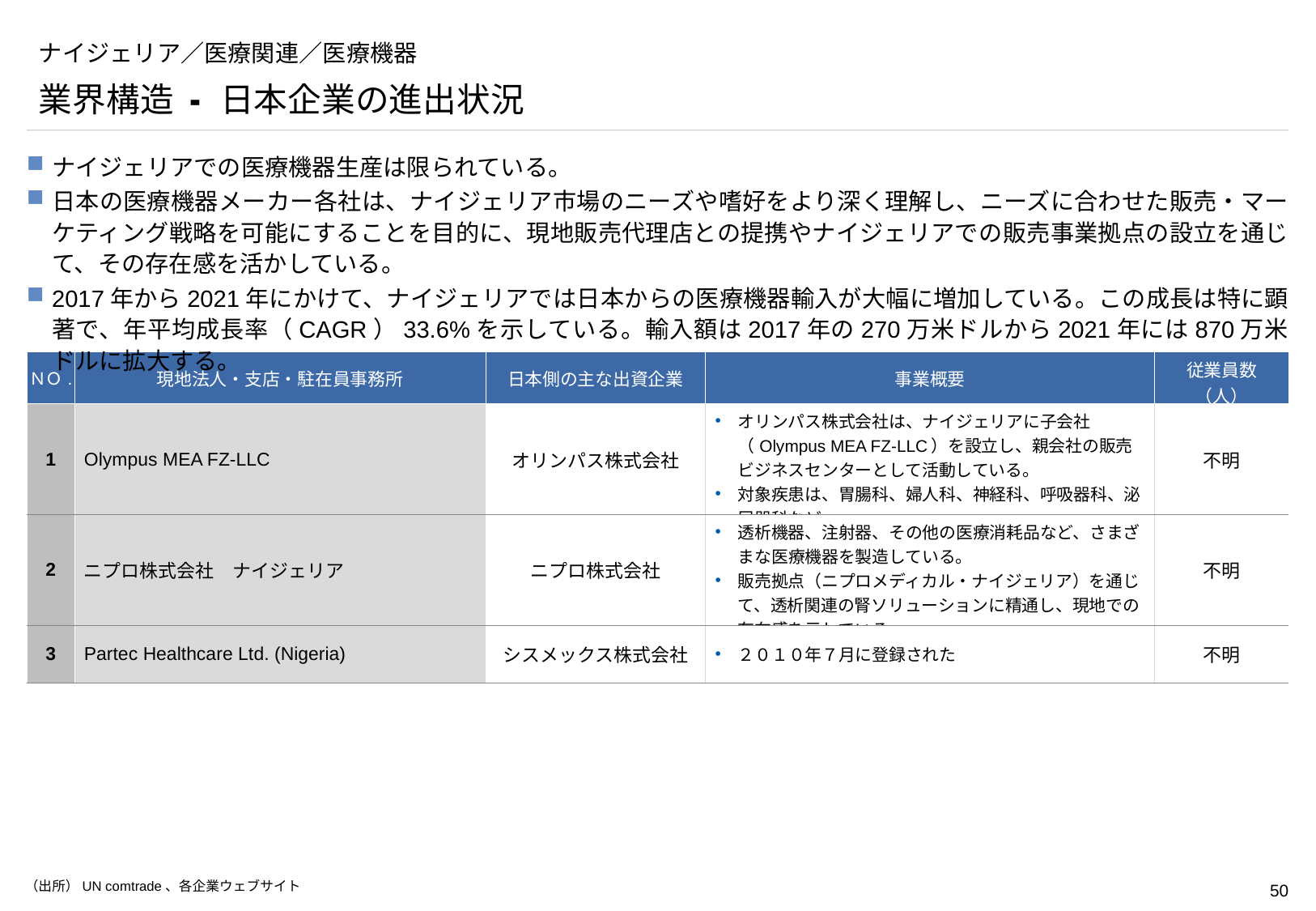

# ナイジェリア／医療関連／医療機器
業界構造 - 日本企業の進出状況
ナイジェリアでの医療機器生産は限られている。
日本の医療機器メーカー各社は、ナイジェリア市場のニーズや嗜好をより深く理解し、ニーズに合わせた販売・マーケティング戦略を可能にすることを目的に、現地販売代理店との提携やナイジェリアでの販売事業拠点の設立を通じて、その存在感を活かしている。
2017年から2021年にかけて、ナイジェリアでは日本からの医療機器輸入が大幅に増加している。この成長は特に顕著で、年平均成長率（CAGR）33.6%を示している。輸入額は2017年の270万米ドルから2021年には870万米ドルに拡大する。

| ＮＯ. | 現地法人・支店・駐在員事務所 | 日本側の主な出資企業 | 事業概要 | 従業員数（人） |
| --- | --- | --- | --- | --- |
| 1 | Olympus MEA FZ-LLC | オリンパス株式会社 | オリンパス株式会社は、ナイジェリアに子会社（Olympus MEA FZ-LLC）を設立し、親会社の販売ビジネスセンターとして活動している。 対象疾患は、胃腸科、婦人科、神経科、呼吸器科、泌尿器科など。 | 不明 |
| 2 | ニプロ株式会社　ナイジェリア | ニプロ株式会社 | 透析機器、注射器、その他の医療消耗品など、さまざまな医療機器を製造している。 販売拠点（ニプロメディカル・ナイジェリア）を通じて、透析関連の腎ソリューションに精通し、現地での存在感を示している。 | 不明 |
| 3 | Partec Healthcare Ltd. (Nigeria) | シスメックス株式会社 | ２０１０年７月に登録された | 不明 |
（出所）UN comtrade、各企業ウェブサイト